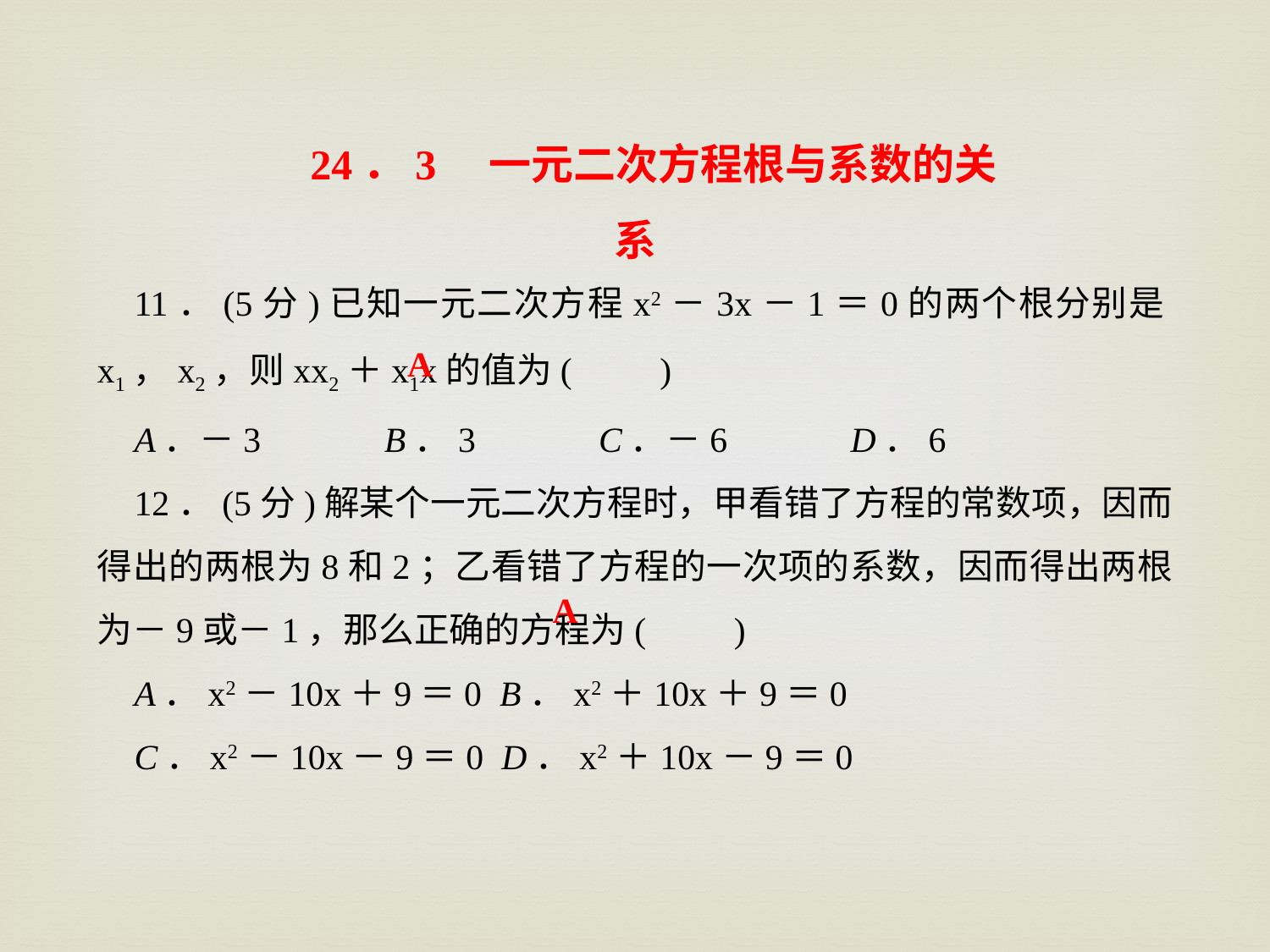

24．3　一元二次方程根与系数的关系
11．(5分)已知一元二次方程x2－3x－1＝0的两个根分别是x1，x2，则xx2＋x1x的值为(　　)
A．－3　　　B．3　　　C．－6　　　D．6
12．(5分)解某个一元二次方程时，甲看错了方程的常数项，因而得出的两根为8和2；乙看错了方程的一次项的系数，因而得出两根为－9或－1，那么正确的方程为(　　)
A．x2－10x＋9＝0  B．x2＋10x＋9＝0
C．x2－10x－9＝0  D．x2＋10x－9＝0
A
A